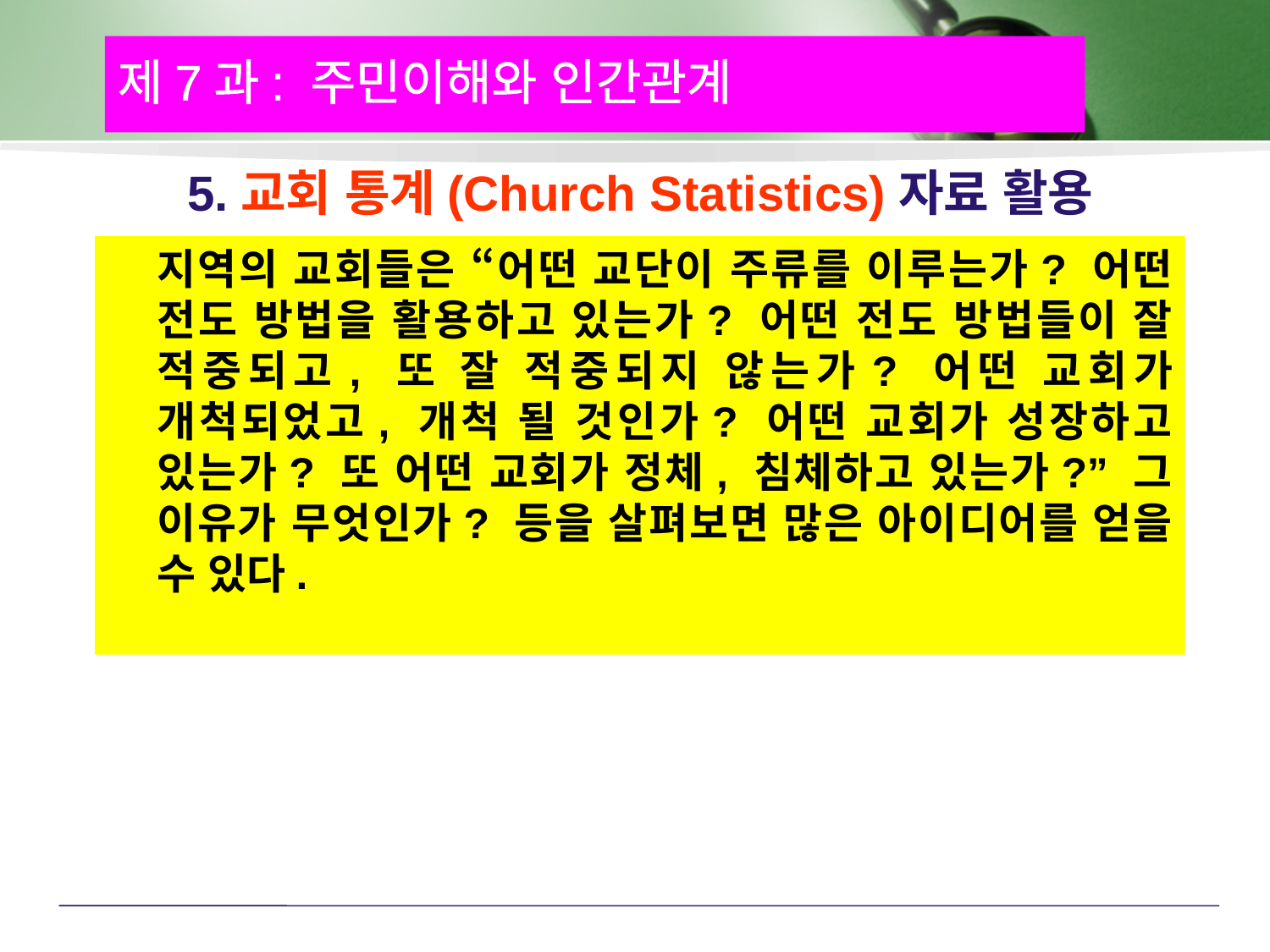

제7과: 주민이해와 인간관계
5.교회 통계(Church Statistics)자료 활용

지역의 교회들은 “어떤 교단이 주류를 이루는가? 어떤 전도 방법을 활용하고 있는가? 어떤 전도 방법들이 잘 적중되고, 또 잘 적중되지 않는가? 어떤 교회가 개척되었고, 개척 될 것인가? 어떤 교회가 성장하고 있는가? 또 어떤 교회가 정체, 침체하고 있는가?” 그 이유가 무엇인가? 등을 살펴보면 많은 아이디어를 얻을 수 있다.